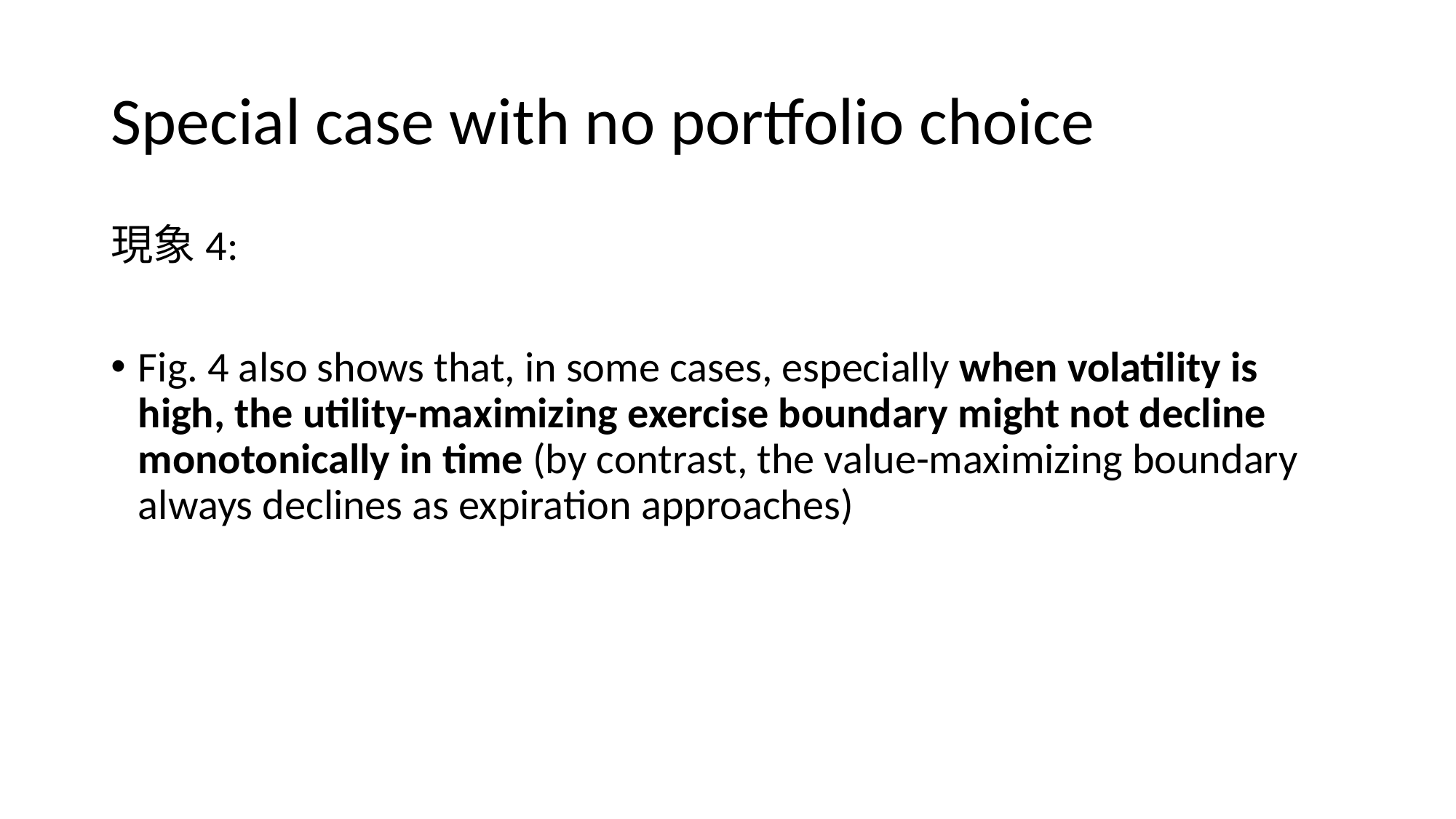

# Special case with no portfolio choice
現象4:

Fig. 4 also shows that, in some cases, especially when volatility is high, the utility-maximizing exercise boundary might not decline monotonically in time (by contrast, the value-maximizing boundary always declines as expiration approaches)